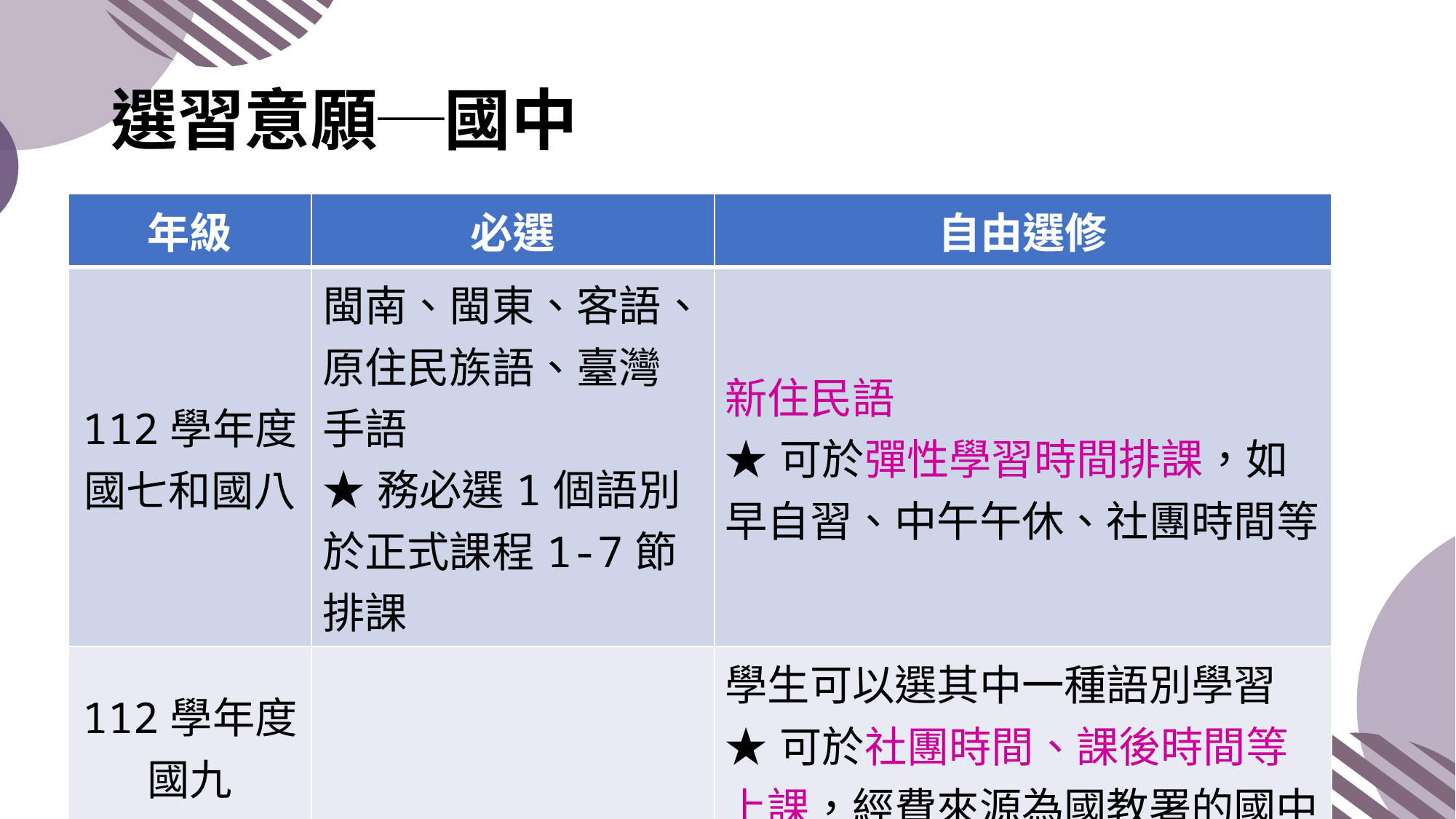

# 選習意願─國中
| 年級 | 必選 | 自由選修 |
| --- | --- | --- |
| 112學年度國七和國八 | 閩南、閩東、客語、原住民族語、臺灣手語 ★務必選1個語別於正式課程1-7節排課 | 新住民語 ★可於彈性學習時間排課，如早自習、中午午休、社團時間等 |
| 112學年度國九 |  | 學生可以選其中一種語別學習 ★可於社團時間、課後時間等上課，經費來源為國教署的國中開課經費支應。 |
112學年度國七和國八：
  必選：閩南、閩東、客語、原住民族語、臺灣手語
  以上語別務必選1個語別於正式課程1-7節排課
  自由選修：新住民語
  若有選習新住民語學生於彈性學習時間排課，如早自習、中午午休、社團時間等。

112學年度國九；學生可以選其中一種語別學習，於社團時間、課後時間等上課，經費來源為國教署的國中開課經費支應。